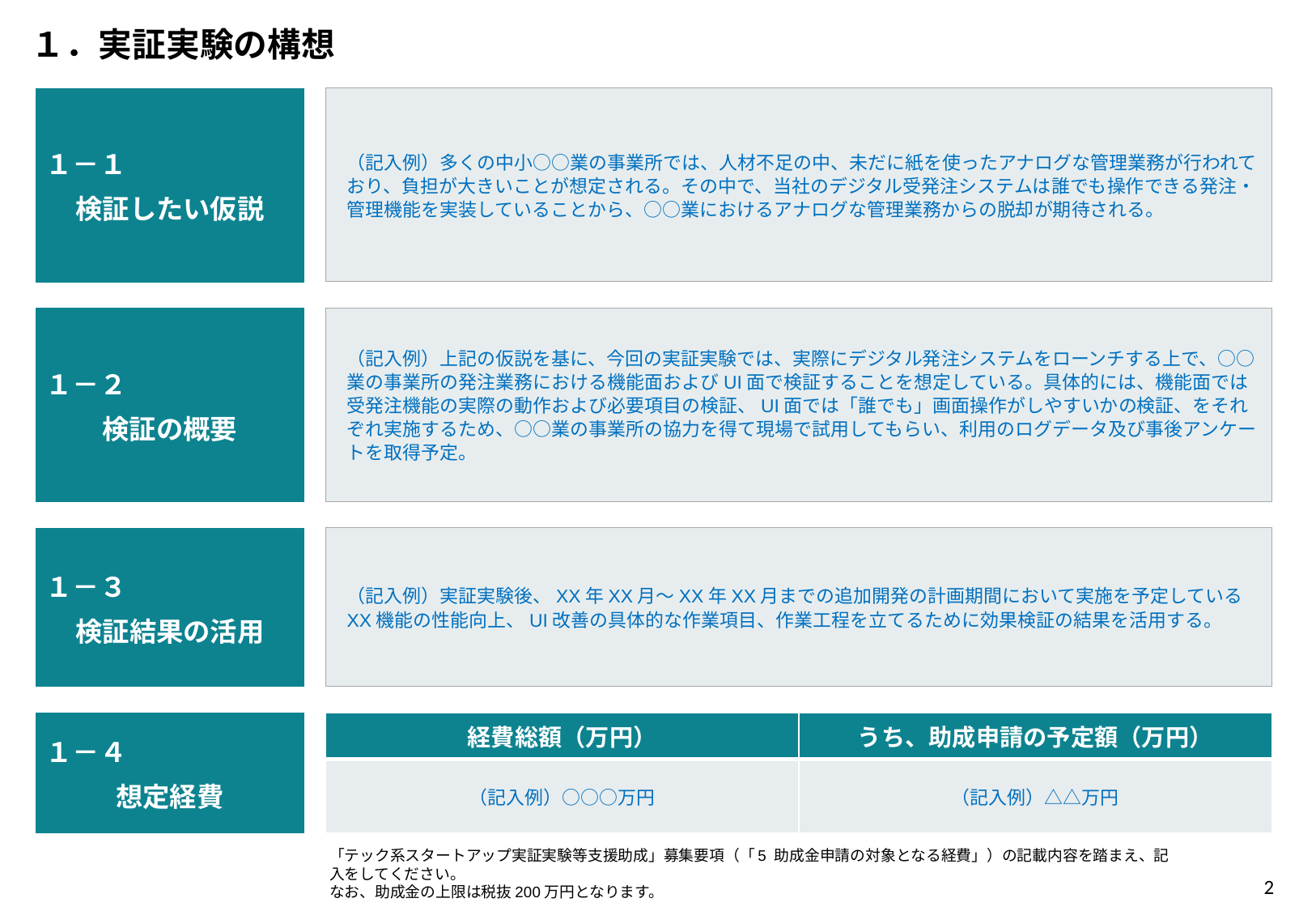

１．実証実験の構想
（記入例）多くの中小○○業の事業所では、人材不足の中、未だに紙を使ったアナログな管理業務が行われており、負担が大きいことが想定される。その中で、当社のデジタル受発注システムは誰でも操作できる発注・管理機能を実装していることから、○○業におけるアナログな管理業務からの脱却が期待される。
１－１
検証したい仮説
（記入例）上記の仮説を基に、今回の実証実験では、実際にデジタル発注システムをローンチする上で、○○業の事業所の発注業務における機能面およびUI面で検証することを想定している。具体的には、機能面では受発注機能の実際の動作および必要項目の検証、UI面では「誰でも」画面操作がしやすいかの検証、をそれぞれ実施するため、○○業の事業所の協力を得て現場で試用してもらい、利用のログデータ及び事後アンケートを取得予定。
１－２
検証の概要
（記入例）実証実験後、XX年XX月～XX年XX月までの追加開発の計画期間において実施を予定しているXX機能の性能向上、UI改善の具体的な作業項目、作業工程を立てるために効果検証の結果を活用する。
１－３
検証結果の活用
| 経費総額（万円） | うち、助成申請の予定額（万円） |
| --- | --- |
| （記入例）○○○万円 | （記入例）△△万円 |
１－４
想定経費
「テック系スタートアップ実証実験等支援助成」募集要項（「5 助成金申請の対象となる経費」）の記載内容を踏まえ、記入をしてください。
なお、助成金の上限は税抜200万円となります。